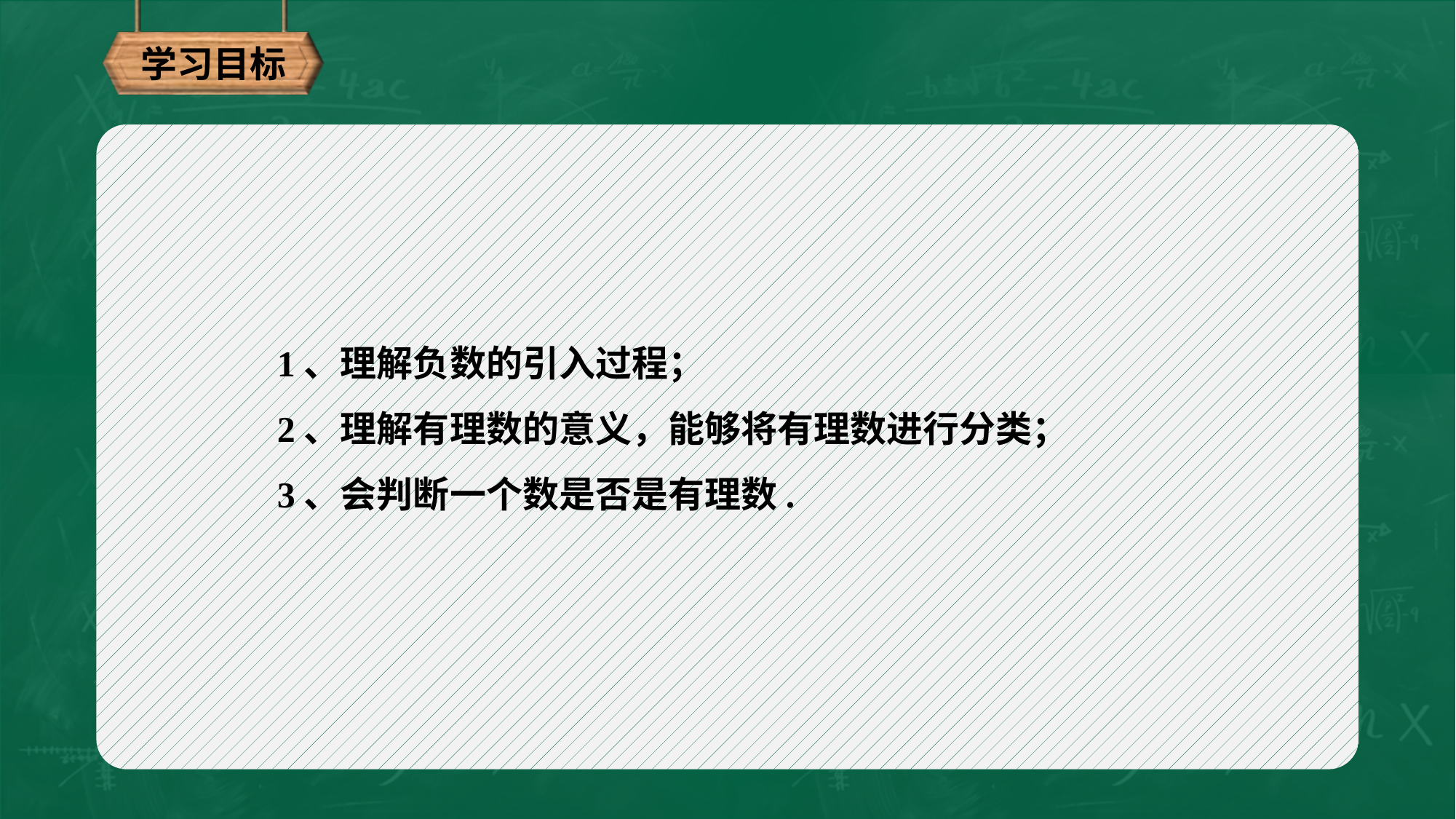

学习目标
1、理解负数的引入过程；
2、理解有理数的意义，能够将有理数进行分类；
3、会判断一个数是否是有理数.